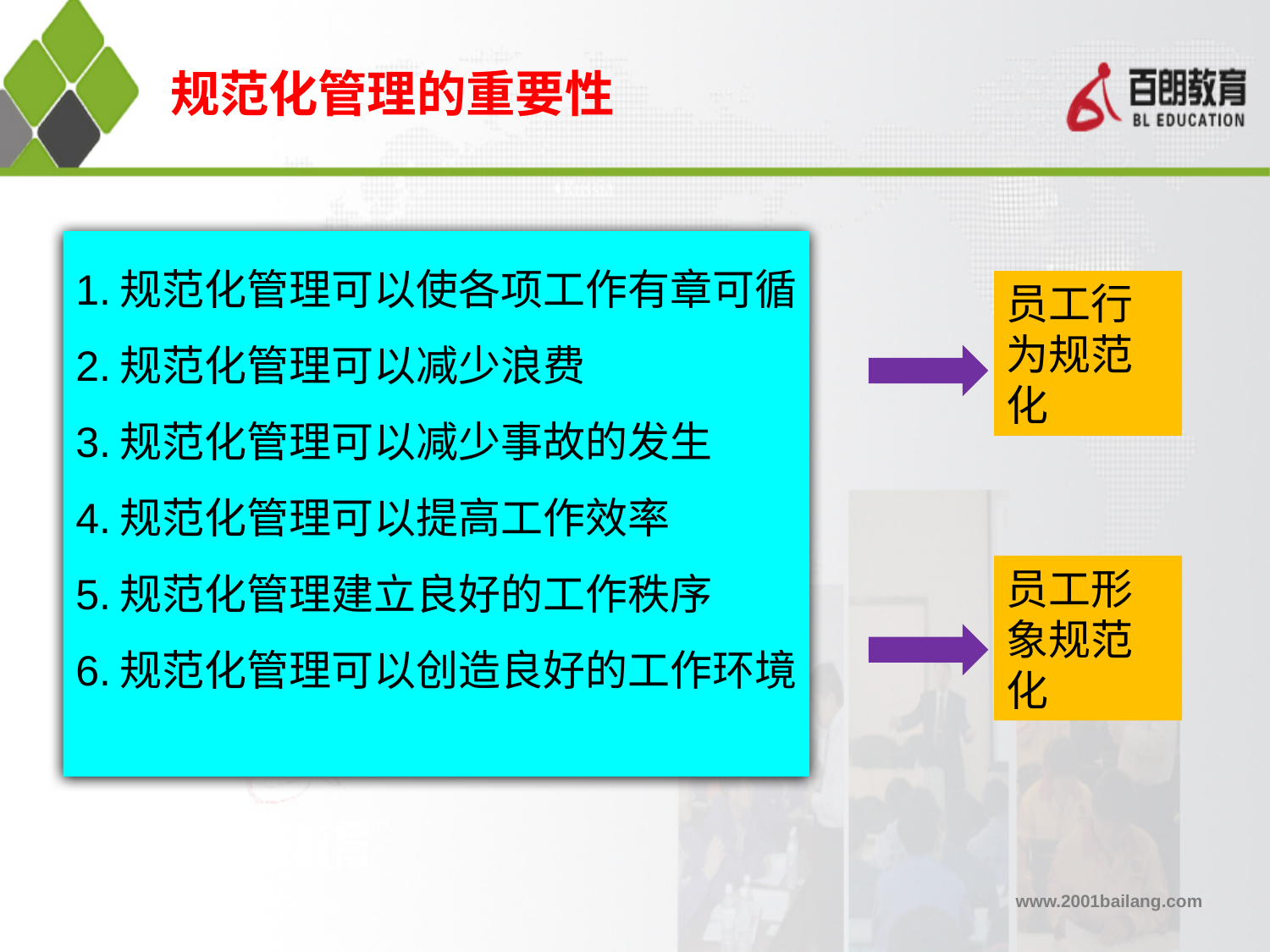

规范化管理的重要性
规范化管理可以使各项工作有章可循
规范化管理可以减少浪费
规范化管理可以减少事故的发生
规范化管理可以提高工作效率
规范化管理建立良好的工作秩序
规范化管理可以创造良好的工作环境

员工行为规范化

员工形象规范化